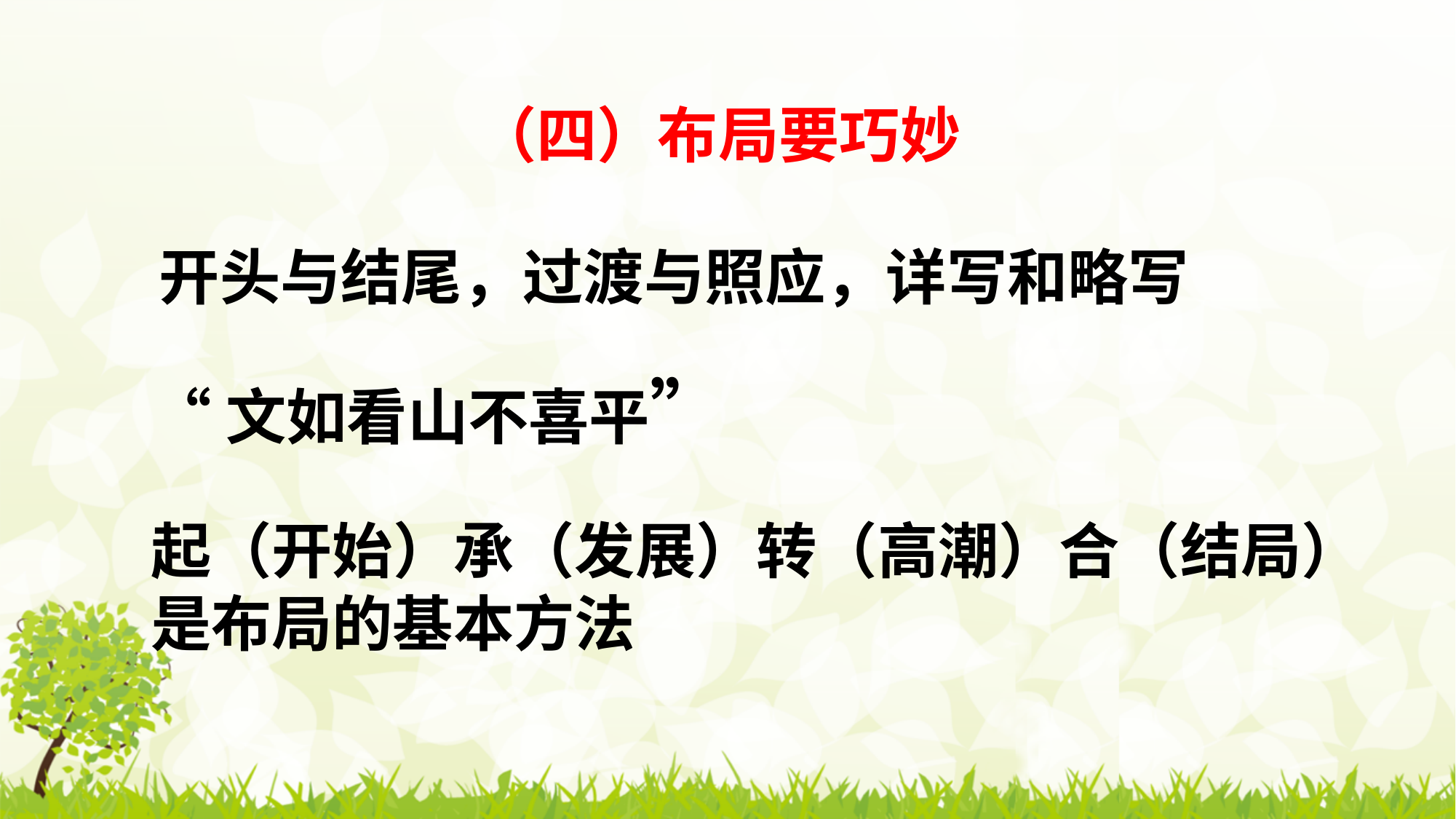

（四）布局要巧妙
开头与结尾，过渡与照应，详写和略写
“文如看山不喜平”

起（开始）承（发展）转（高潮）合（结局）
是布局的基本方法